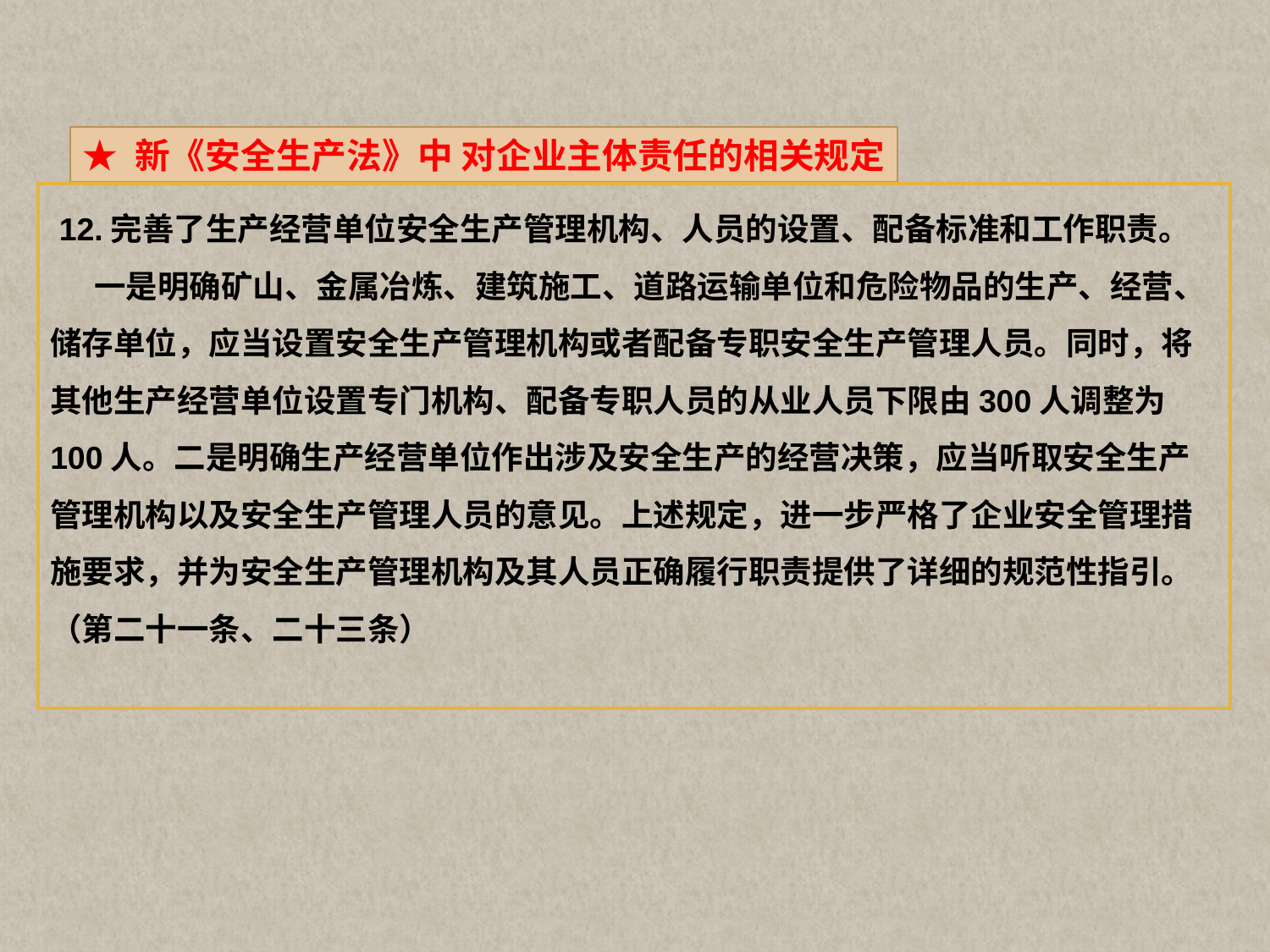

★ 新《安全生产法》中 对企业主体责任的相关规定
 12.完善了生产经营单位安全生产管理机构、人员的设置、配备标准和工作职责。
     一是明确矿山、金属冶炼、建筑施工、道路运输单位和危险物品的生产、经营、储存单位，应当设置安全生产管理机构或者配备专职安全生产管理人员。同时，将其他生产经营单位设置专门机构、配备专职人员的从业人员下限由300人调整为100人。二是明确生产经营单位作出涉及安全生产的经营决策，应当听取安全生产管理机构以及安全生产管理人员的意见。上述规定，进一步严格了企业安全管理措施要求，并为安全生产管理机构及其人员正确履行职责提供了详细的规范性指引。（第二十一条、二十三条）